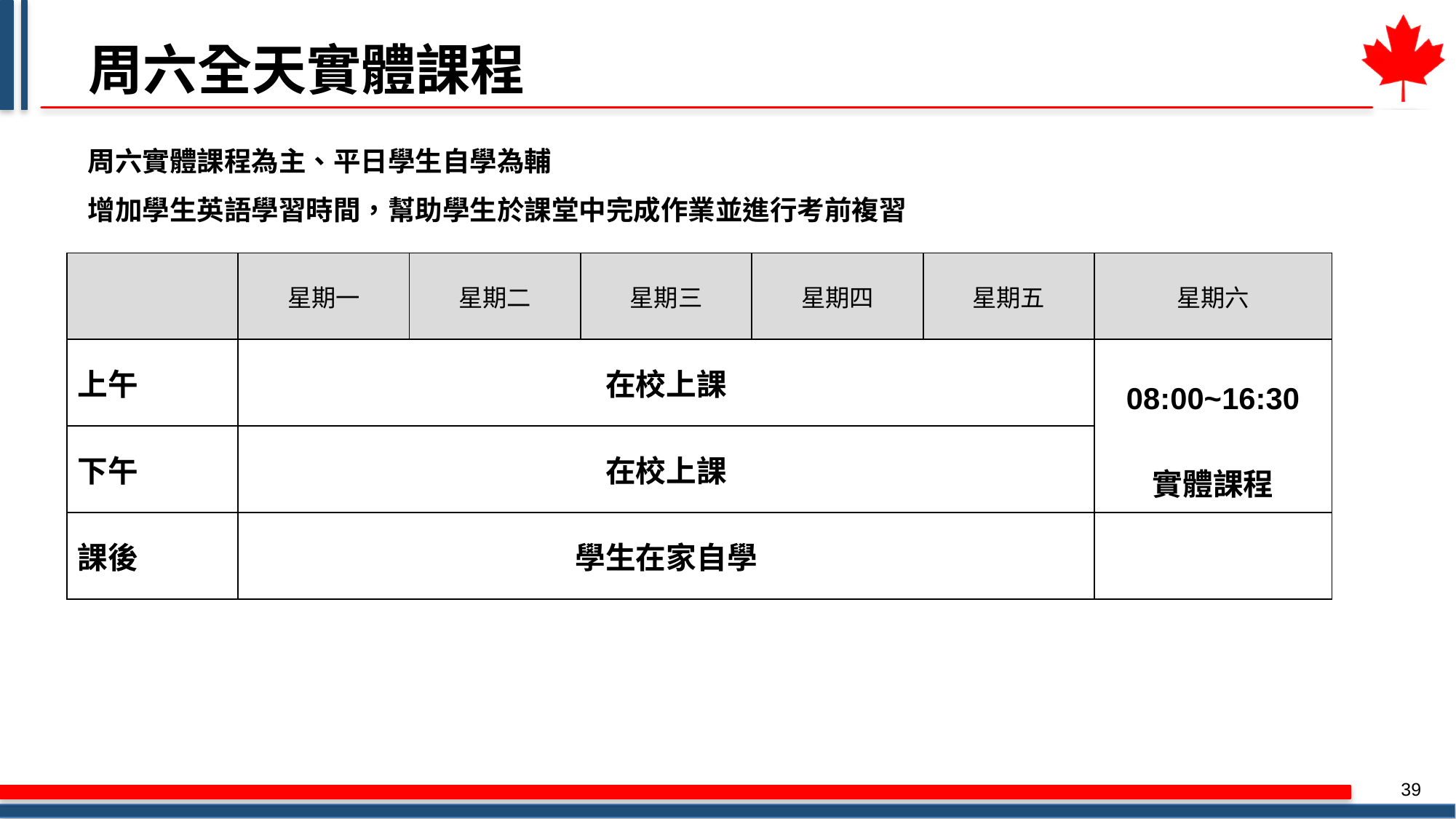

# 周六全天實體課程
周六實體課程為主、平日學生自學為輔
增加學生英語學習時間，幫助學生於課堂中完成作業並進行考前複習
|  | 星期一 | 星期二 | 星期三 | 星期四 | 星期五 | 星期六 |
| --- | --- | --- | --- | --- | --- | --- |
| 上午 | 在校上課 |  |  |  |  | 08:00~16:30 實體課程 |
| 下午 | 在校上課 |  |  |  |  |  |
| 課後 | 學生在家自學 | 線上課程 | 線上課程 | 線上課程 |  |  |